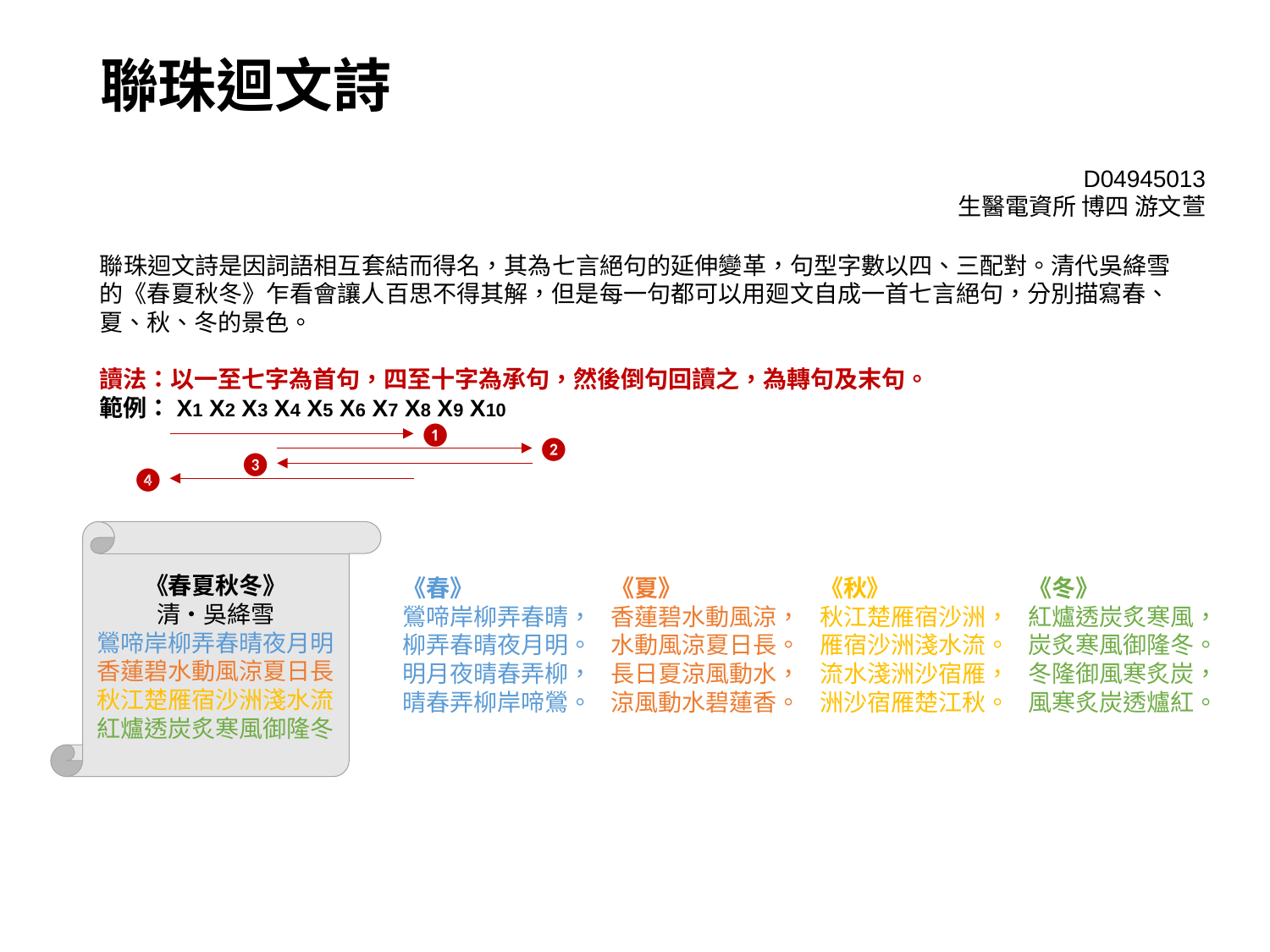

# 聯珠迴文詩
D04945013
生醫電資所 博四 游文萱
聯珠迴文詩是因詞語相互套結而得名，其為七言絕句的延伸變革，句型字數以四、三配對。清代吳絳雪的《春夏秋冬》乍看會讓人百思不得其解，但是每一句都可以用廻文自成一首七言絕句，分別描寫春、夏、秋、冬的景色。

讀法：以一至七字為首句，四至十字為承句，然後倒句回讀之，為轉句及末句。
範例：X1 X2 X3 X4 X5 X6 X7 X8 X9 X10

❶
❷
❸
❹

《春夏秋冬》
清•吳絳雪
鶯啼岸柳弄春晴夜月明
香蓮碧水動風涼夏日長
秋江楚雁宿沙洲淺水流
紅爐透炭炙寒風御隆冬

《春》
鶯啼岸柳弄春晴，
柳弄春晴夜月明。
明月夜晴春弄柳，
晴春弄柳岸啼鶯。
《夏》
香蓮碧水動風涼，
水動風涼夏日長。
長日夏涼風動水，
涼風動水碧蓮香。
《秋》
秋江楚雁宿沙洲，
雁宿沙洲淺水流。
流水淺洲沙宿雁，
洲沙宿雁楚江秋。
《冬》
紅爐透炭炙寒風，
炭炙寒風御隆冬。
冬隆御風寒炙炭，
風寒炙炭透爐紅。